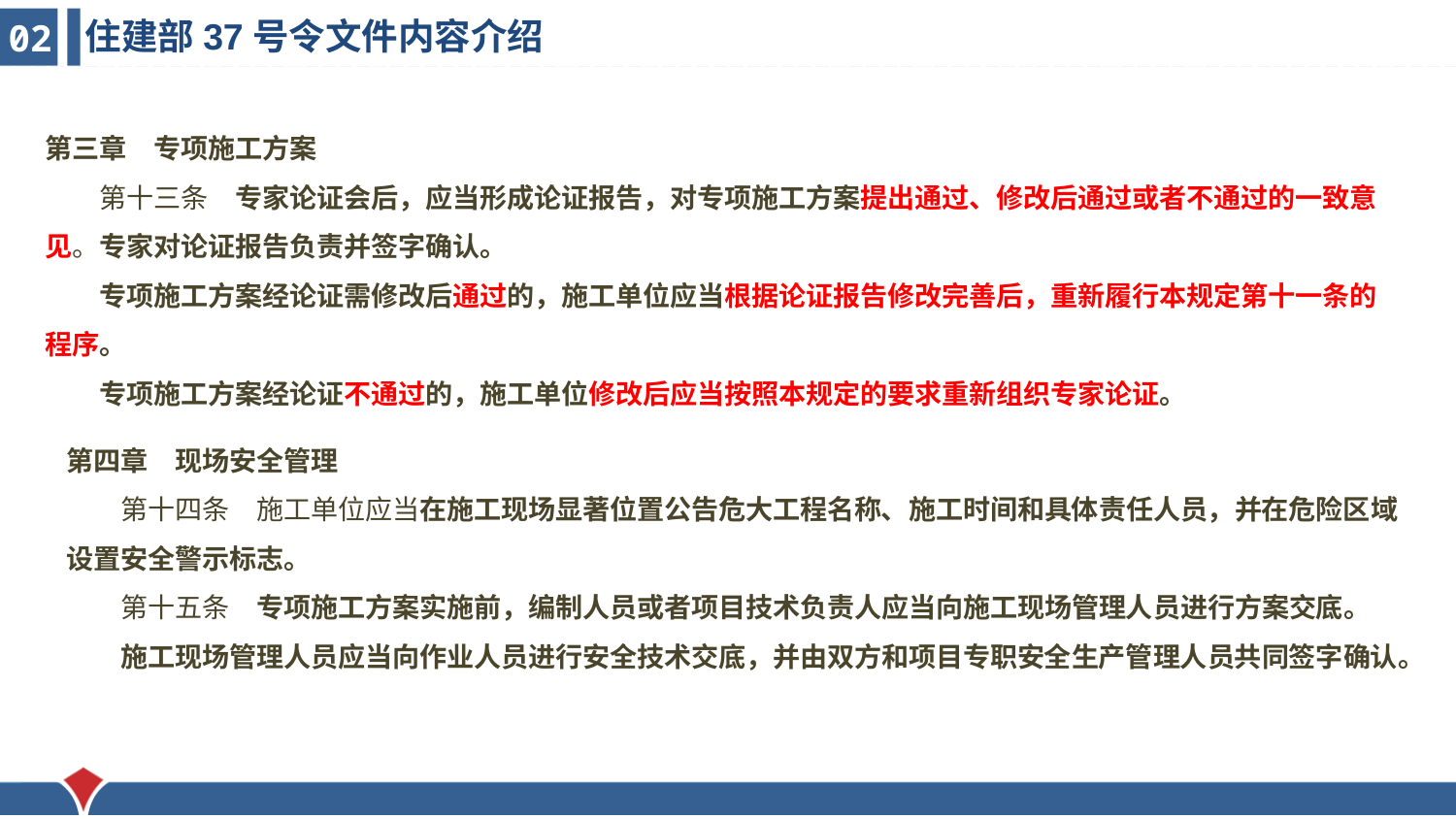

住建部37号令文件内容介绍
02
第三章　专项施工方案
　　第十三条　专家论证会后，应当形成论证报告，对专项施工方案提出通过、修改后通过或者不通过的一致意见。专家对论证报告负责并签字确认。
　　专项施工方案经论证需修改后通过的，施工单位应当根据论证报告修改完善后，重新履行本规定第十一条的程序。
　　专项施工方案经论证不通过的，施工单位修改后应当按照本规定的要求重新组织专家论证。
第四章　现场安全管理
　　第十四条　施工单位应当在施工现场显著位置公告危大工程名称、施工时间和具体责任人员，并在危险区域设置安全警示标志。
　　第十五条　专项施工方案实施前，编制人员或者项目技术负责人应当向施工现场管理人员进行方案交底。
　　施工现场管理人员应当向作业人员进行安全技术交底，并由双方和项目专职安全生产管理人员共同签字确认。